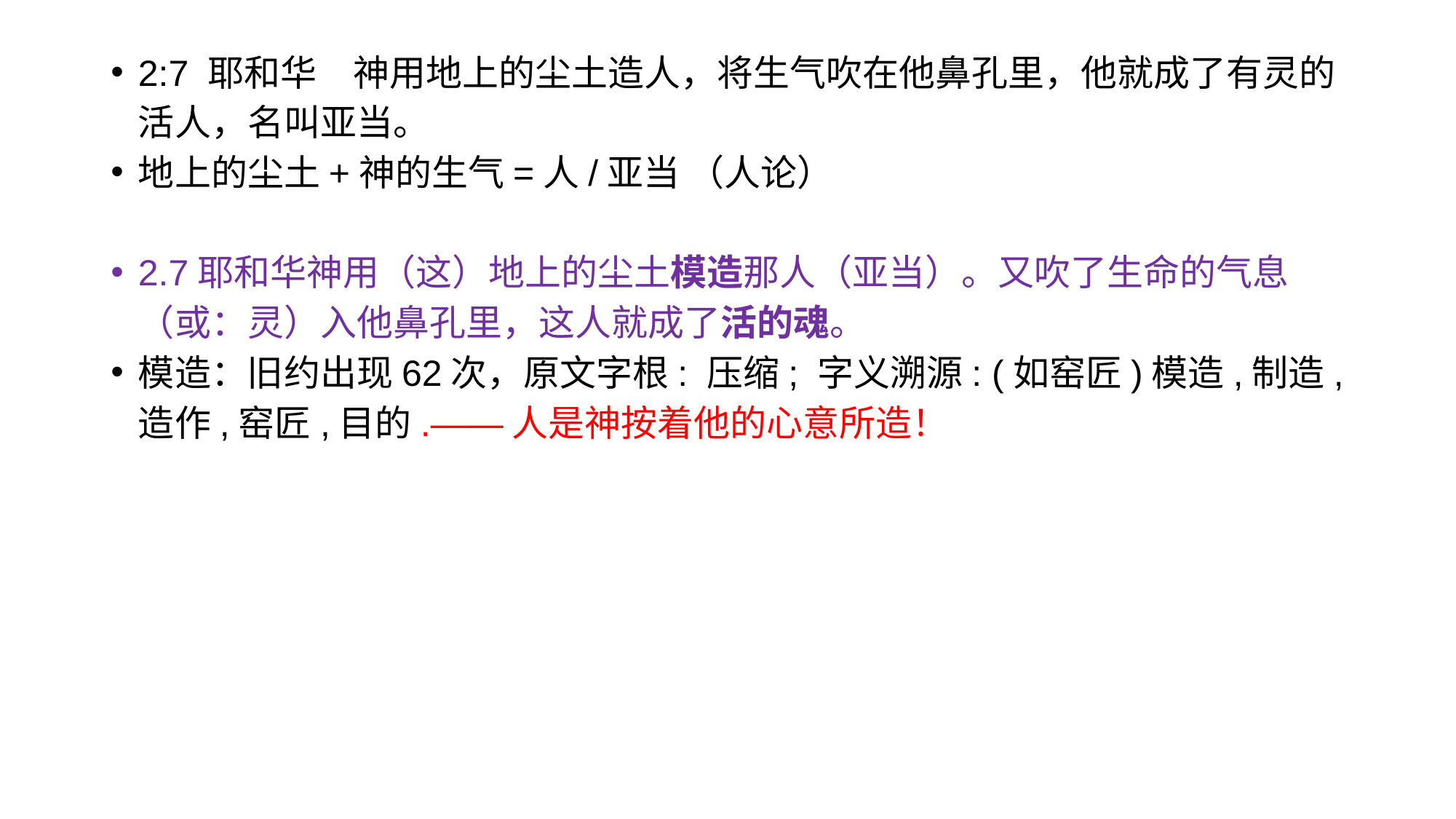

2:7 耶和华　神用地上的尘土造人，将生气吹在他鼻孔里，他就成了有灵的活人，名叫亚当。
地上的尘土+神的生气=人/亚当 （人论）

2.7耶和华神用（这）地上的尘土模造那人（亚当）。又吹了生命的气息（或：灵）入他鼻孔里，这人就成了活的魂。
模造：旧约出现62次，原文字根: 压缩; 字义溯源: (如窑匠)模造,制造,造作,窑匠,目的.——人是神按着他的心意所造！